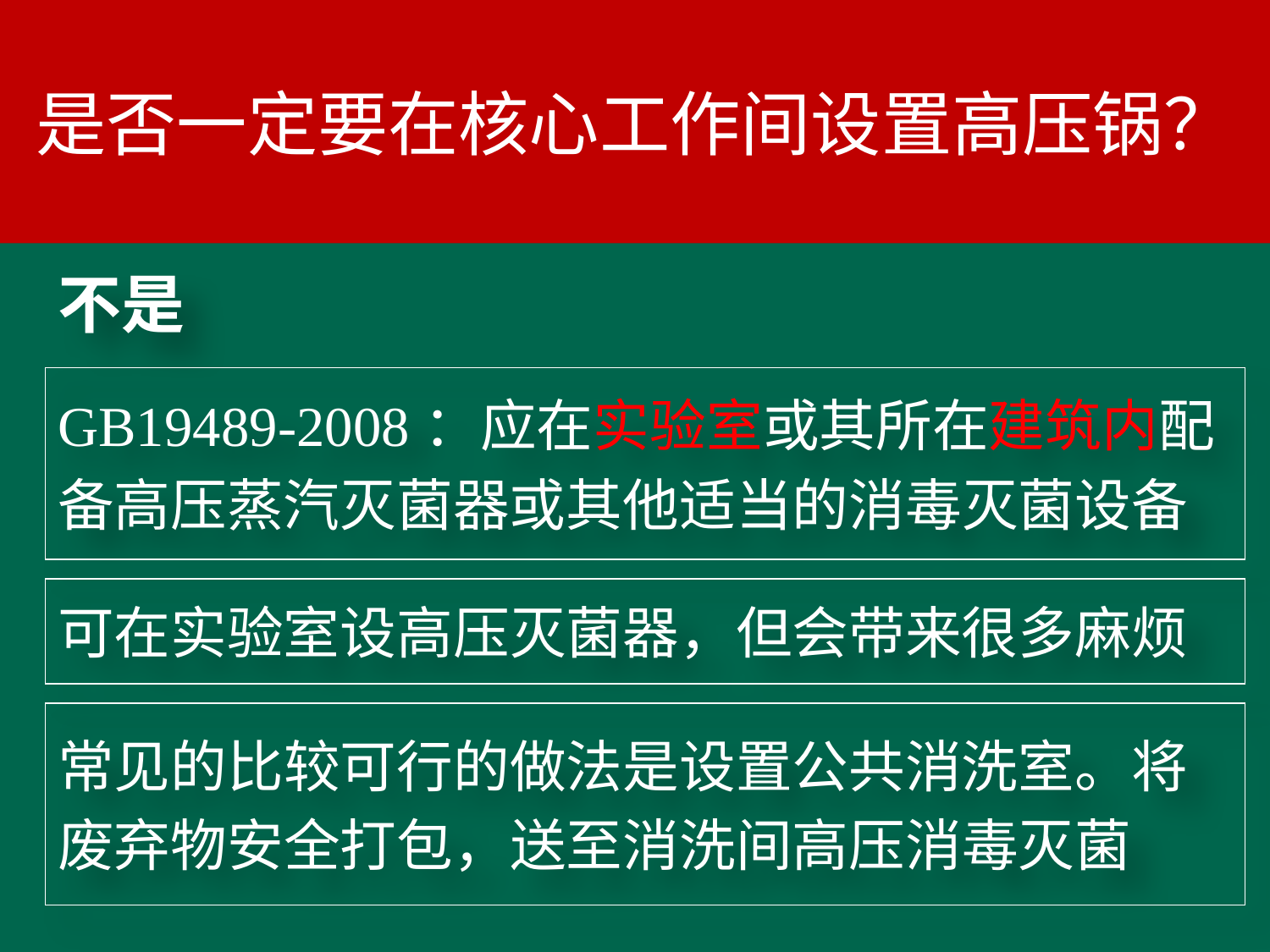

# 是否一定要在核心工作间设置高压锅？
不是
GB19489-2008：应在实验室或其所在建筑内配
备高压蒸汽灭菌器或其他适当的消毒灭菌设备
可在实验室设高压灭菌器，但会带来很多麻烦
常见的比较可行的做法是设置公共消洗室。将
废弃物安全打包，送至消洗间高压消毒灭菌